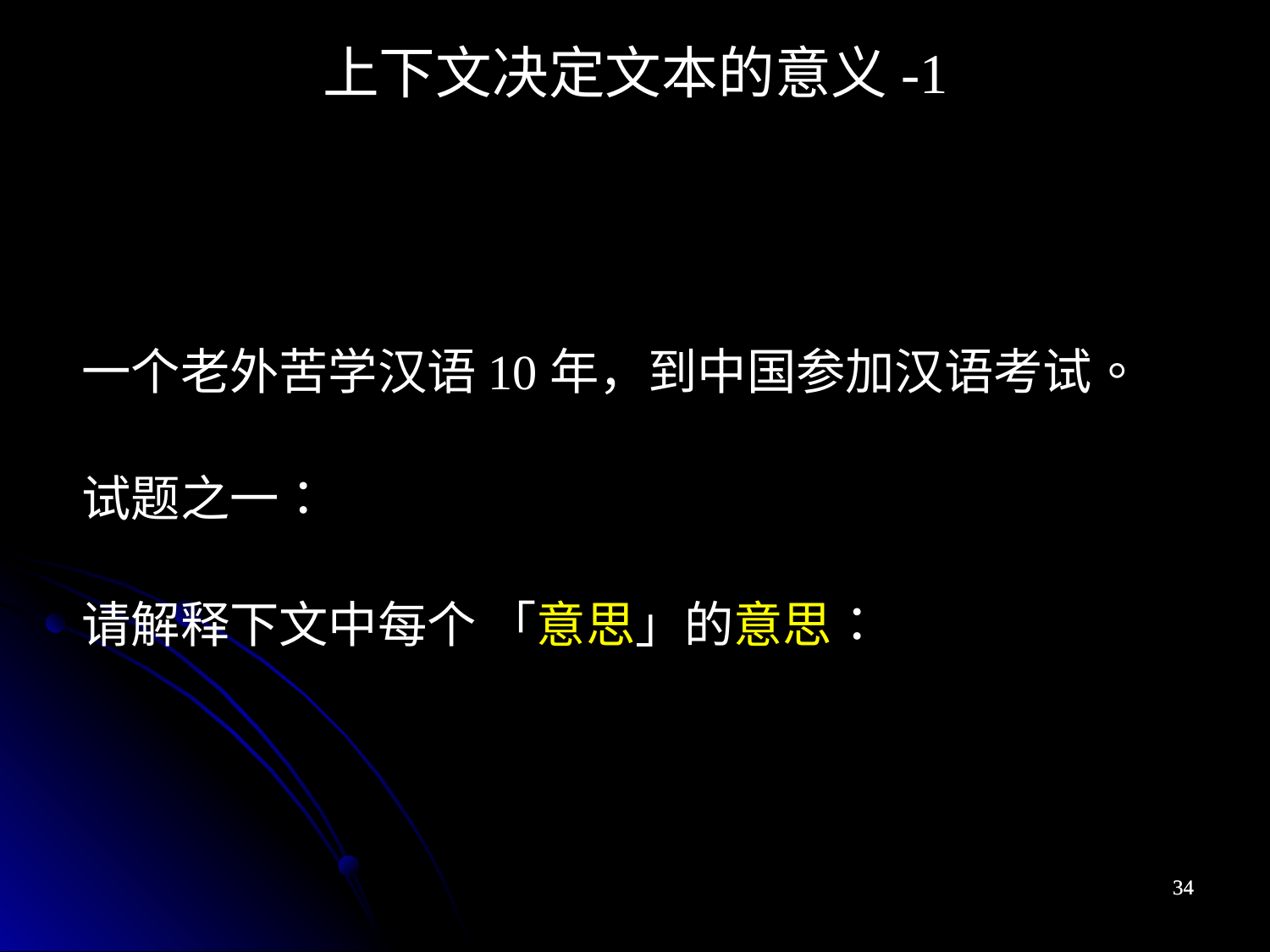

上下文决定文本的意义-1
一个老外苦学汉语10年，到中国参加汉语考试。

试题之一：

请解释下文中每个 「意思」的意思：
34
34